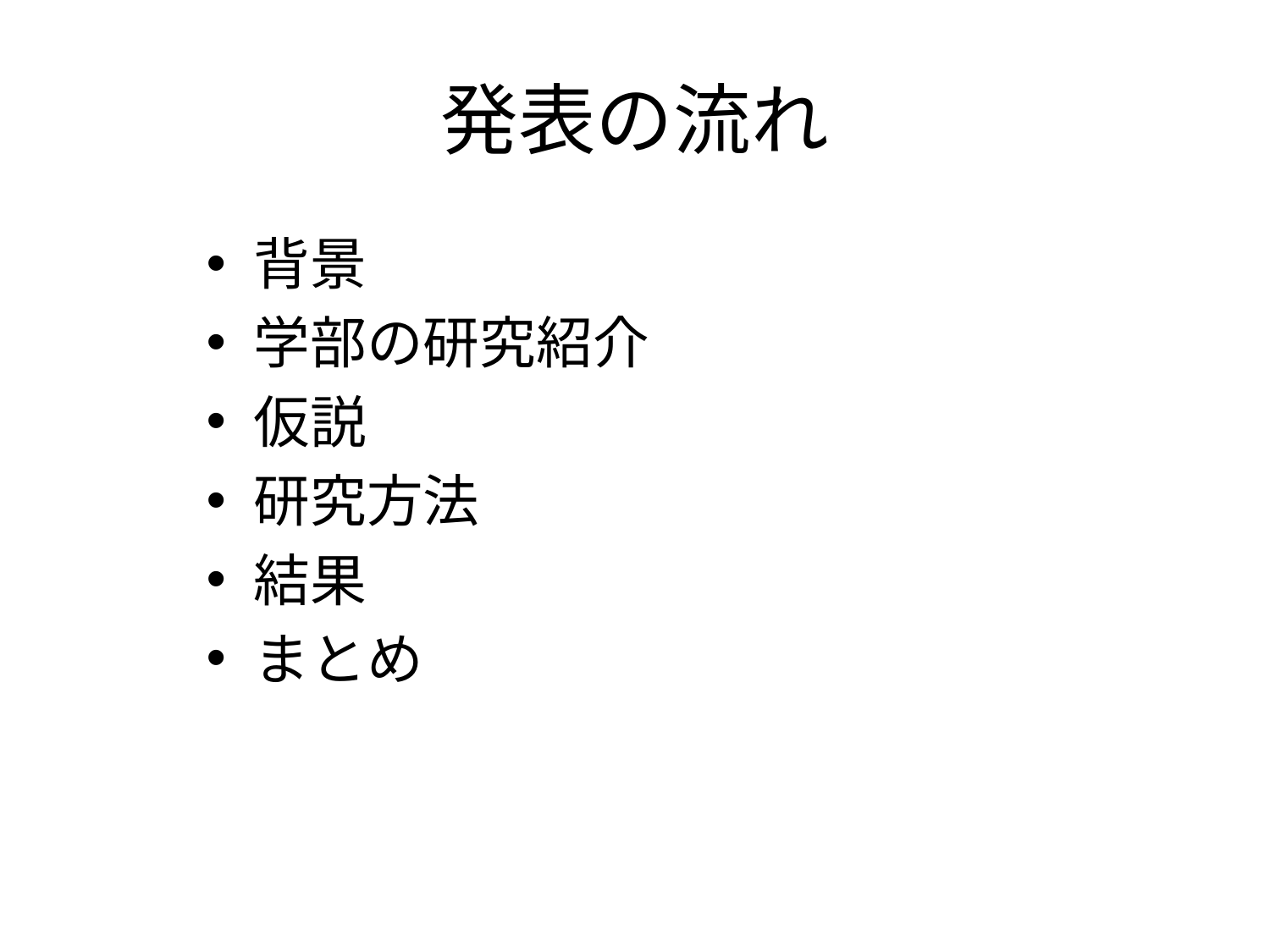

# 発表の流れ
背景
学部の研究紹介
仮説
研究方法
結果
まとめ